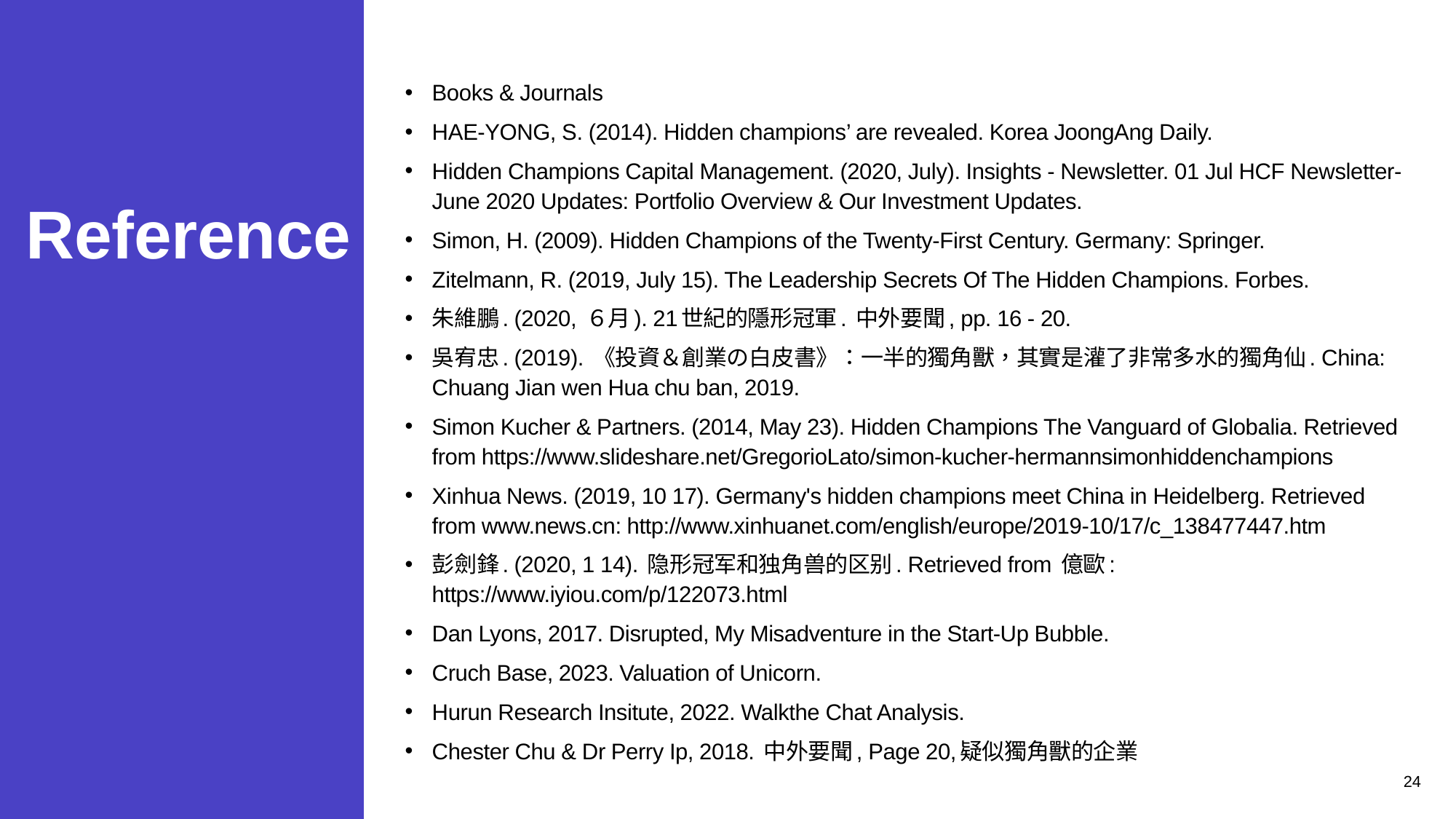

Books & Journals
HAE-YONG, S. (2014). Hidden champions’ are revealed. Korea JoongAng Daily.
Hidden Champions Capital Management. (2020, July). Insights - Newsletter. 01 Jul HCF Newsletter- June 2020 Updates: Portfolio Overview & Our Investment Updates.
Simon, H. (2009). Hidden Champions of the Twenty-First Century. Germany: Springer.
Zitelmann, R. (2019, July 15). The Leadership Secrets Of The Hidden Champions. Forbes.
朱維鵬. (2020, ６月). 21世紀的隱形冠軍. 中外要聞, pp. 16 - 20.
吳宥忠. (2019). 《投資＆創業の白皮書》：一半的獨角獸，其實是灌了非常多水的獨角仙. China: Chuang Jian wen Hua chu ban, 2019.
Simon Kucher & Partners. (2014, May 23). Hidden Champions The Vanguard of Globalia. Retrieved from https://www.slideshare.net/GregorioLato/simon-kucher-hermannsimonhiddenchampions
Xinhua News. (2019, 10 17). Germany's hidden champions meet China in Heidelberg. Retrieved from www.news.cn: http://www.xinhuanet.com/english/europe/2019-10/17/c_138477447.htm
彭劍鋒. (2020, 1 14). 隐形冠军和独角兽的区别. Retrieved from 億歐: https://www.iyiou.com/p/122073.html
Dan Lyons, 2017. Disrupted, My Misadventure in the Start-Up Bubble.
Cruch Base, 2023. Valuation of Unicorn.
Hurun Research Insitute, 2022. Walkthe Chat Analysis.
Chester Chu & Dr Perry Ip, 2018. 中外要聞, Page 20,疑似獨角獸的企業

# Reference
24